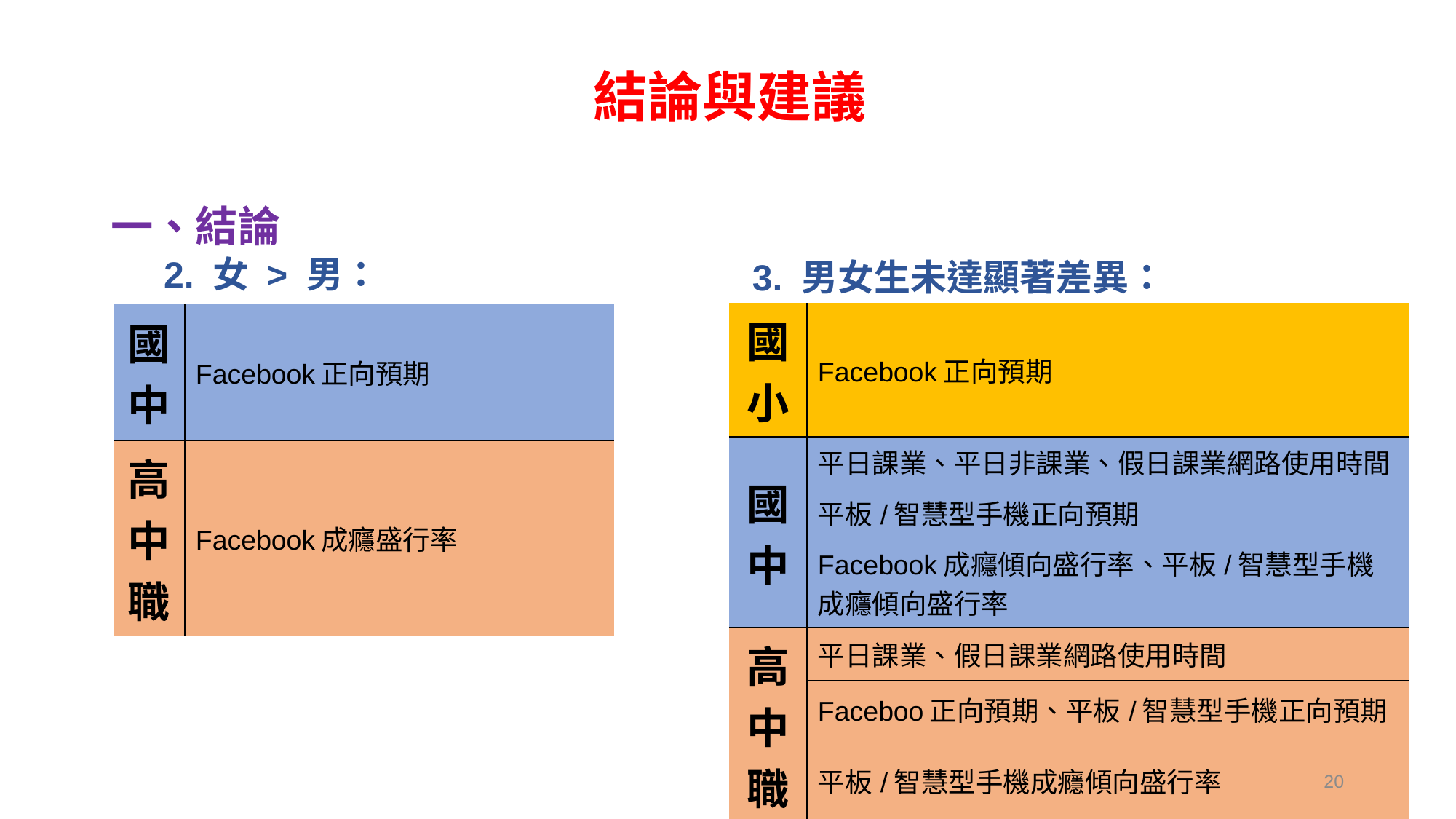

結論與建議
一、結論
2. 女 > 男：
3. 男女生未達顯著差異：
| 國小 | Facebook正向預期 |
| --- | --- |
| 國中 | 平日課業、平日非課業、假日課業網路使用時間 |
|  | 平板/智慧型手機正向預期 |
|  | Facebook成癮傾向盛行率、平板/智慧型手機成癮傾向盛行率 |
| 高中職 | 平日課業、假日課業網路使用時間 |
|  | Faceboo正向預期、平板/智慧型手機正向預期 |
|  | 平板/智慧型手機成癮傾向盛行率 |
| 國中 | Facebook正向預期 |
| --- | --- |
| 高中職 | Facebook成癮盛行率 |
20